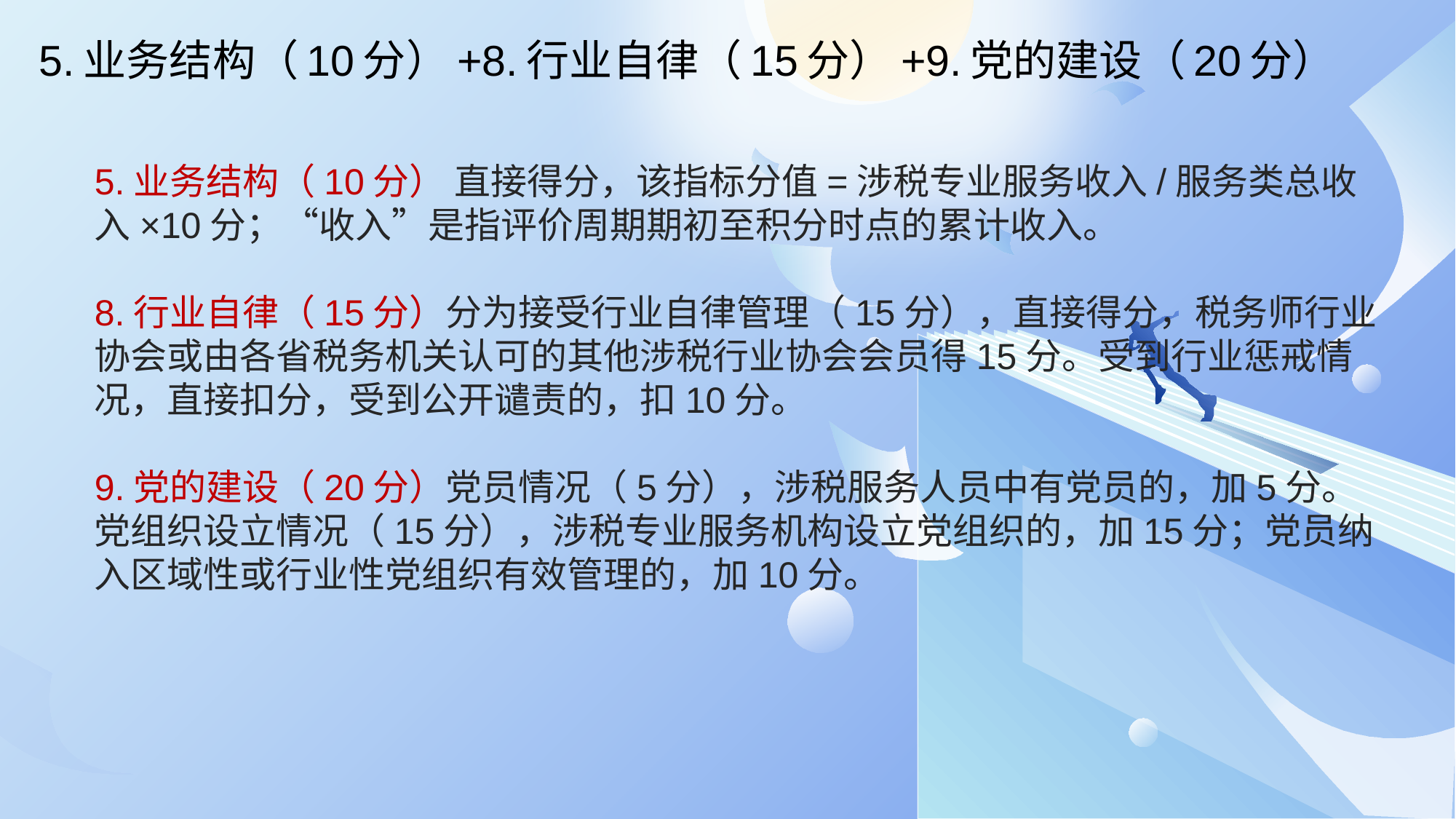

5.业务结构（10分）+8.行业自律（15分）+9.党的建设（20分）
5.业务结构（10分） 直接得分，该指标分值=涉税专业服务收入/服务类总收入×10分；“收入”是指评价周期期初至积分时点的累计收入。
8.行业自律（15分）分为接受行业自律管理（15分），直接得分，税务师行业协会或由各省税务机关认可的其他涉税行业协会会员得15分。受到行业惩戒情况，直接扣分，受到公开谴责的，扣10分。
9.党的建设（20分）党员情况（5分），涉税服务人员中有党员的，加5分。党组织设立情况（15分），涉税专业服务机构设立党组织的，加15分；党员纳入区域性或行业性党组织有效管理的，加10分。